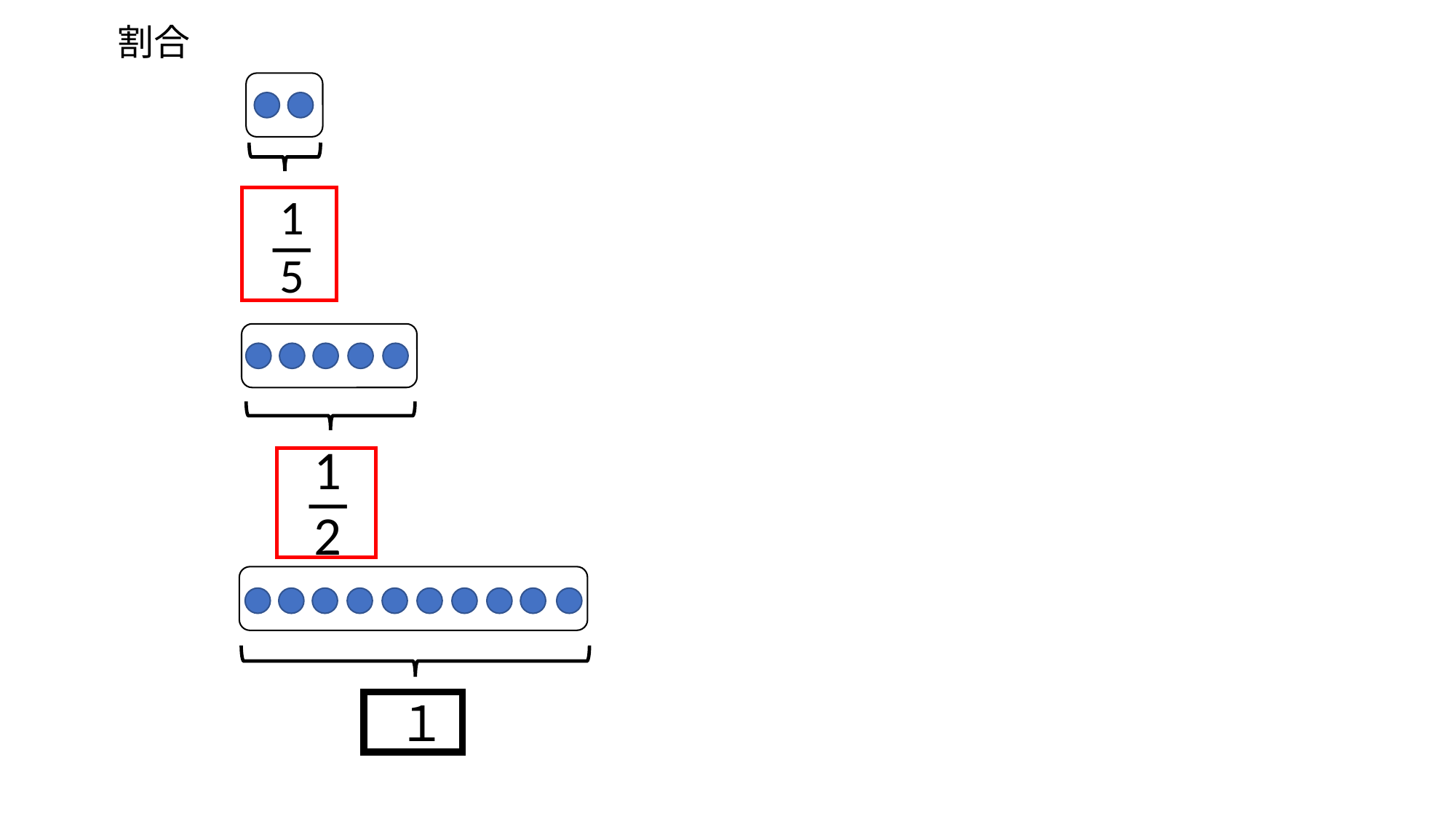

割合

1
5

―

1
2
―

１